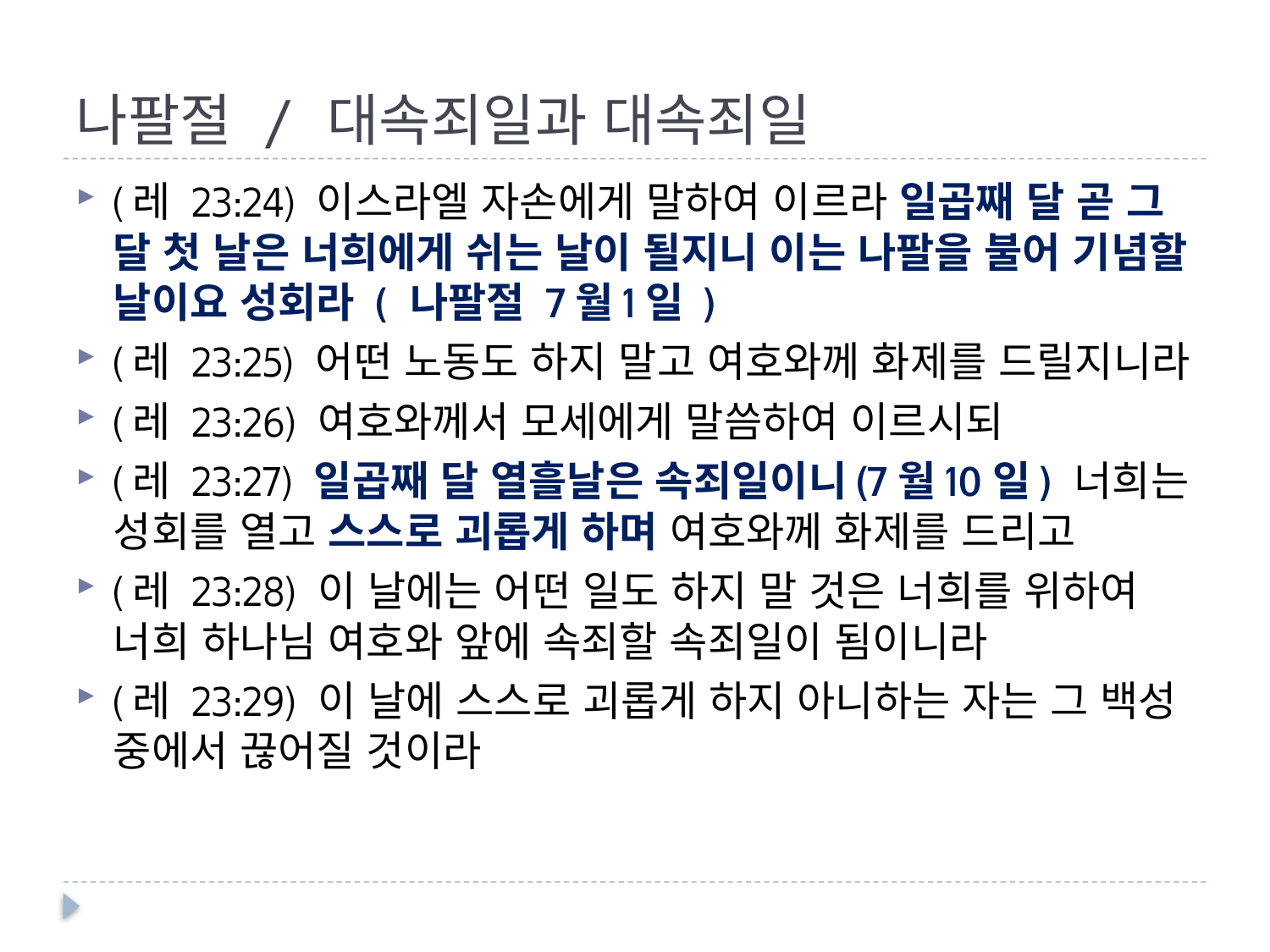

# 나팔절 / 대속죄일과 대속죄일
(레 23:24) 이스라엘 자손에게 말하여 이르라 일곱째 달 곧 그 달 첫 날은 너희에게 쉬는 날이 될지니 이는 나팔을 불어 기념할 날이요 성회라 ( 나팔절 7월1일 )
(레 23:25) 어떤 노동도 하지 말고 여호와께 화제를 드릴지니라
(레 23:26) 여호와께서 모세에게 말씀하여 이르시되
(레 23:27) 일곱째 달 열흘날은 속죄일이니(7월10일) 너희는 성회를 열고 스스로 괴롭게 하며 여호와께 화제를 드리고
(레 23:28) 이 날에는 어떤 일도 하지 말 것은 너희를 위하여 너희 하나님 여호와 앞에 속죄할 속죄일이 됨이니라
(레 23:29) 이 날에 스스로 괴롭게 하지 아니하는 자는 그 백성 중에서 끊어질 것이라